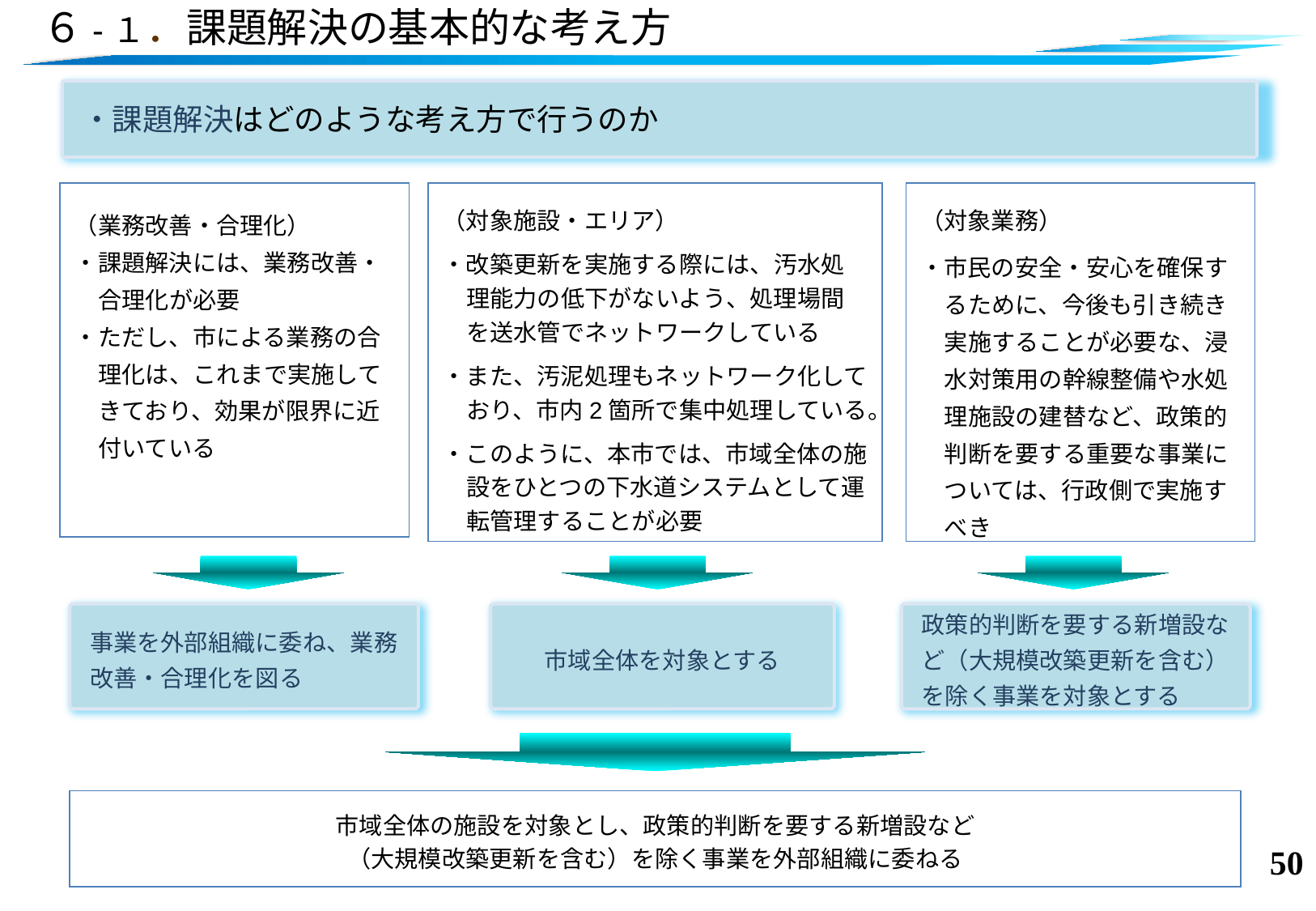

# ６-１．課題解決の基本的な考え方
・課題解決はどのような考え方で行うのか
（業務改善・合理化）
・課題解決には、業務改善・合理化が必要
・ただし、市による業務の合理化は、これまで実施してきており、効果が限界に近付いている
（対象施設・エリア）
・改築更新を実施する際には、汚水処理能力の低下がないよう、処理場間を送水管でネットワークしている
・また、汚泥処理もネットワーク化しており、市内2箇所で集中処理している。
・このように、本市では、市域全体の施設をひとつの下水道システムとして運転管理することが必要
（対象業務）
・市民の安全・安心を確保するために、今後も引き続き実施することが必要な、浸水対策用の幹線整備や水処理施設の建替など、政策的判断を要する重要な事業については、行政側で実施すべき

事業を外部組織に委ね、業務改善・合理化を図る
市域全体を対象とする
政策的判断を要する新増設など（大規模改築更新を含む）を除く事業を対象とする

市域全体の施設を対象とし、政策的判断を要する新増設など
（大規模改築更新を含む）を除く事業を外部組織に委ねる
50